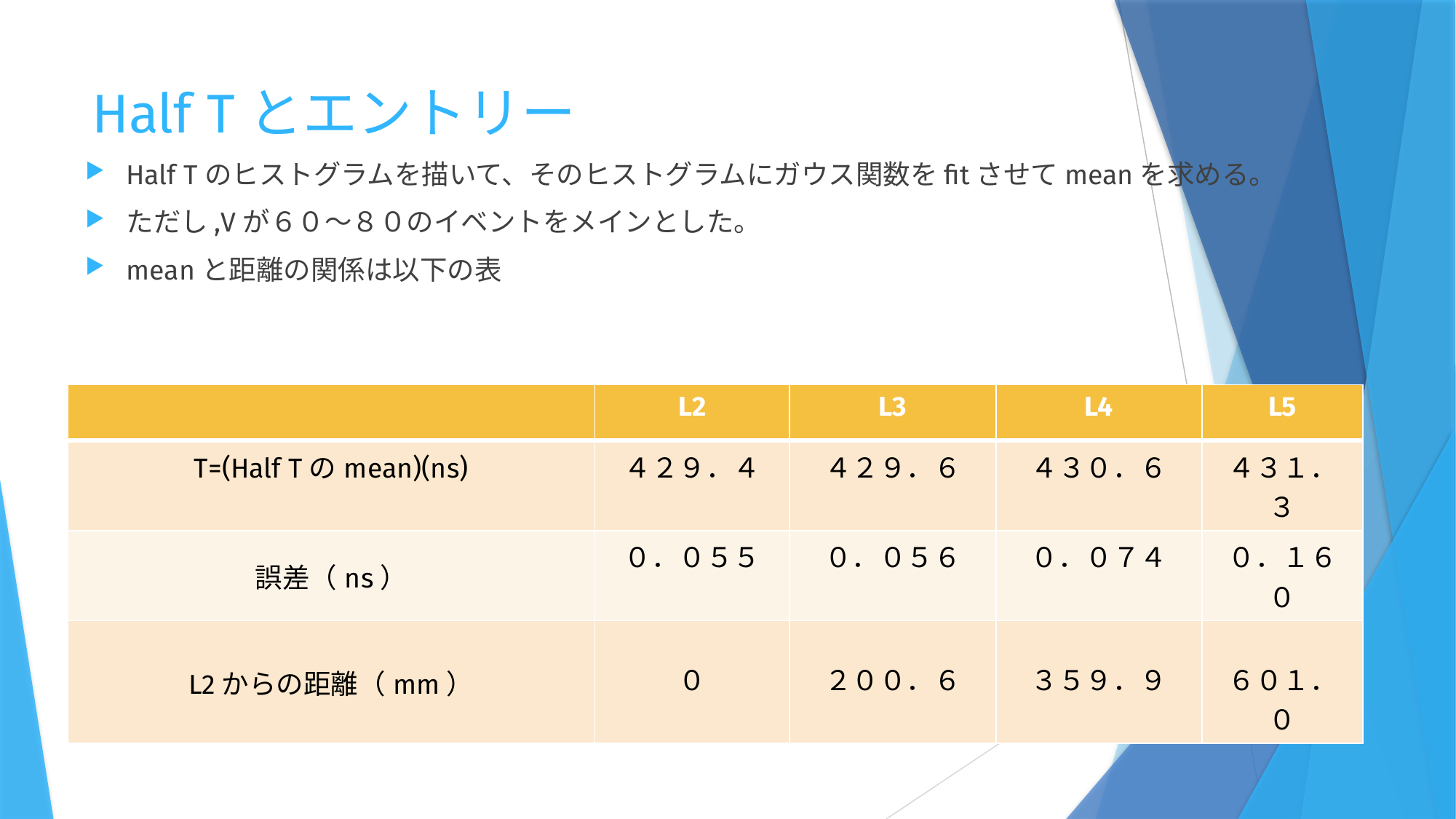

# Half Tとエントリー
Half Tのヒストグラムを描いて、そのヒストグラムにガウス関数をfitさせてmeanを求める。
ただし,Vが６０〜８０のイベントをメインとした。
meanと距離の関係は以下の表

|  | L2 | L3 | L4 | L5 |
| --- | --- | --- | --- | --- |
| T=(Half Tのmean)(ns) | ４２９．４ | ４２９．６ | ４３０．６ | ４３１．３ |
| 誤差（ns） | ０．０５５ | ０．０５６ | ０．０７４ | ０．１６０ |
| L2からの距離（mm） | ０ | ２００．６ | ３５９．９ | ６０１．０ |